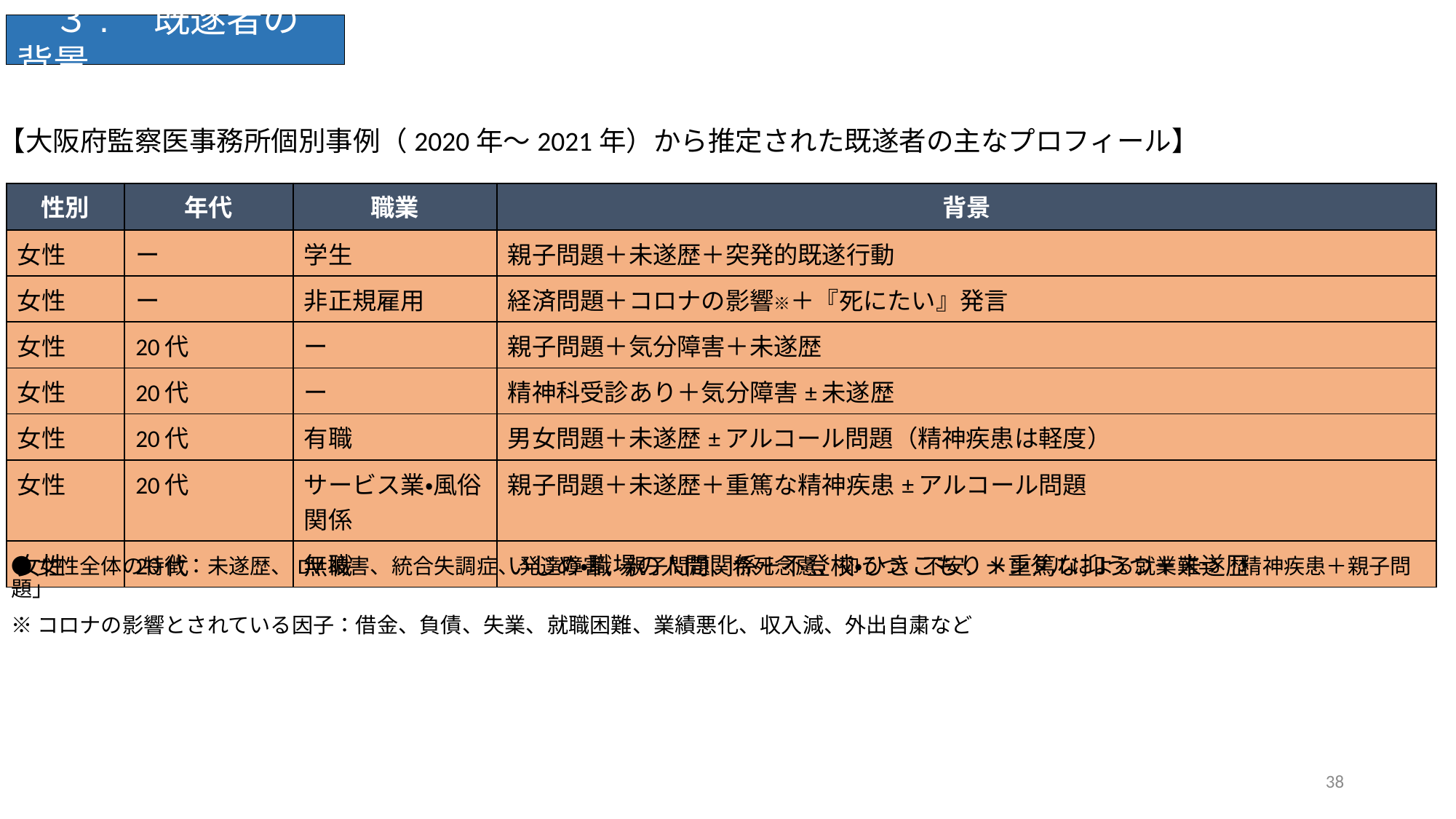

３.　既遂者の背景
【大阪府監察医事務所個別事例（2020年～2021年）から推定された既遂者の主なプロフィール】
| 性別 | 年代 | 職業 | 背景 |
| --- | --- | --- | --- |
| 女性 | ー | 学生 | 親子問題＋未遂歴＋突発的既遂行動 |
| 女性 | ー | 非正規雇用 | 経済問題＋コロナの影響※＋『死にたい』発言 |
| 女性 | 20代 | ー | 親子問題＋気分障害＋未遂歴 |
| 女性 | 20代 | ー | 精神科受診あり＋気分障害±未遂歴 |
| 女性 | 20代 | 有職 | 男女問題＋未遂歴±アルコール問題（精神疾患は軽度） |
| 女性 | 20代 | サービス業・風俗関係 | 親子問題＋未遂歴＋重篤な精神疾患±アルコール問題 |
| 女性 | 20代 | 無職 | いじめ・職場の人間関係＋不登校・ひきこもり＋重篤な抑うつ＋未遂歴 |
●女性全体の特徴：未遂歴、DV被害、統合失調症、発達障害、親子問題、希死念慮、抑うつ、不安、メンタルによる就業難⇒「精神疾患＋親子問題」
※コロナの影響とされている因子：借金、負債、失業、就職困難、業績悪化、収入減、外出自粛など
38